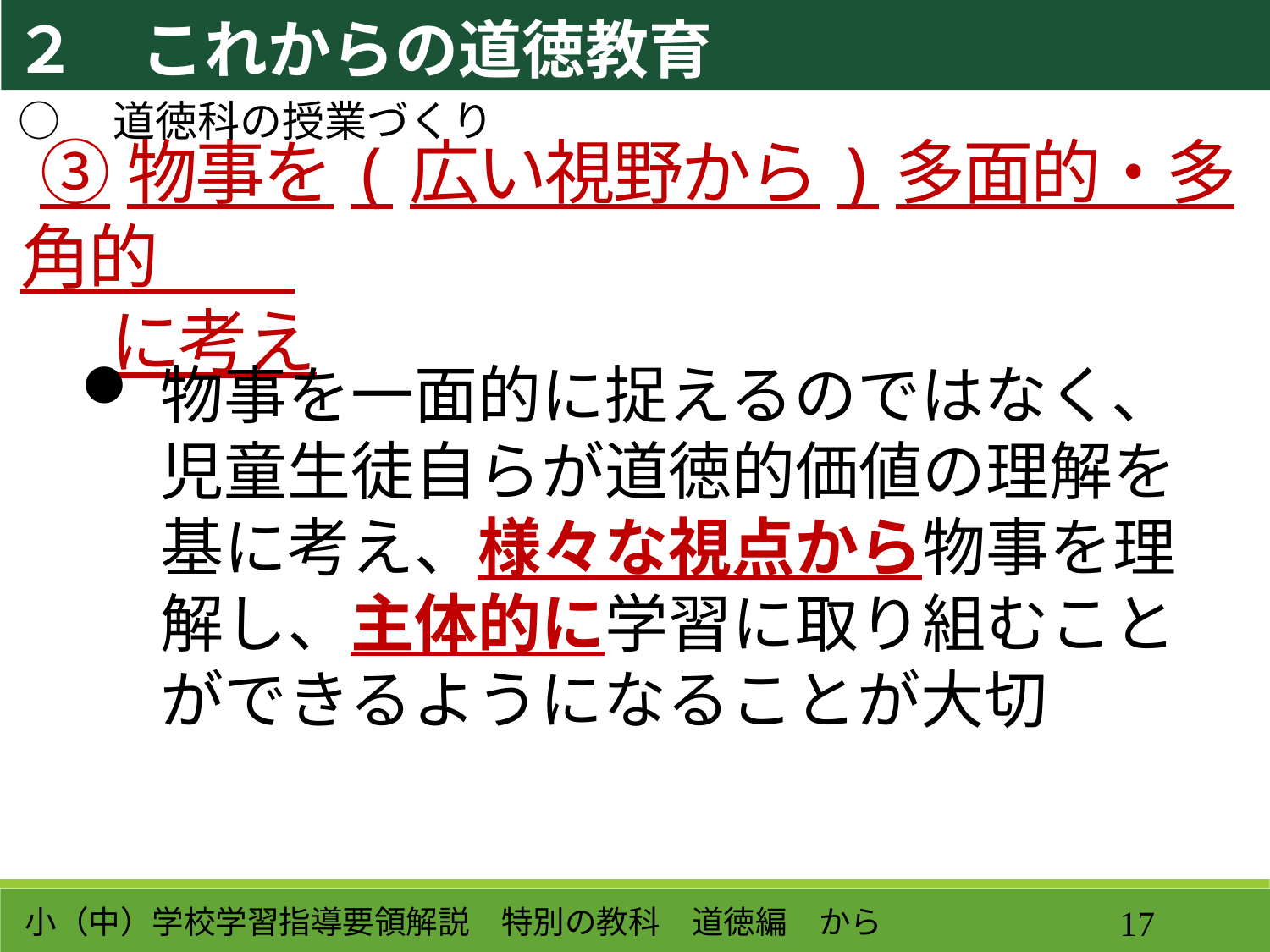

２　これからの道徳教育
○　道徳科の授業づくり
③物事を(広い視野から)多面的・多角的
　に考え
物事を一面的に捉えるのではなく、児童生徒自らが道徳的価値の理解を基に考え、様々な視点から物事を理解し、主体的に学習に取り組むことができるようになることが大切
小（中）学校学習指導要領解説　特別の教科　道徳編　から
17